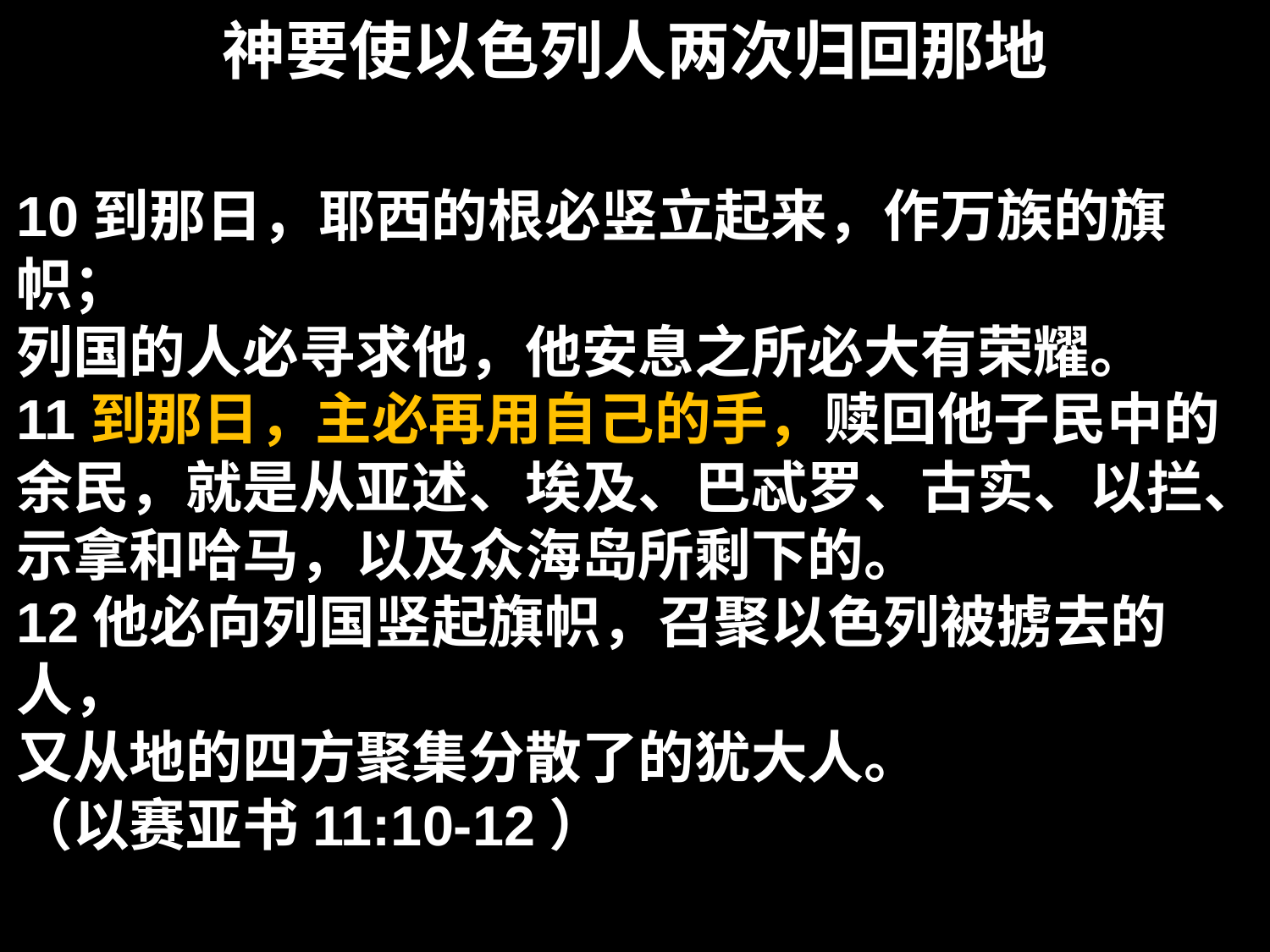

# 神要使以色列人两次归回那地
10到那日，耶西的根必竖立起来，作万族的旗帜；
列国的人必寻求他，他安息之所必大有荣耀。
11到那日，主必再用自己的手，赎回他子民中的余民，就是从亚述、埃及、巴忒罗、古实、以拦、示拿和哈马，以及众海岛所剩下的。
12他必向列国竖起旗帜，召聚以色列被掳去的人，
又从地的四方聚集分散了的犹大人。
（以赛亚书11:10-12）